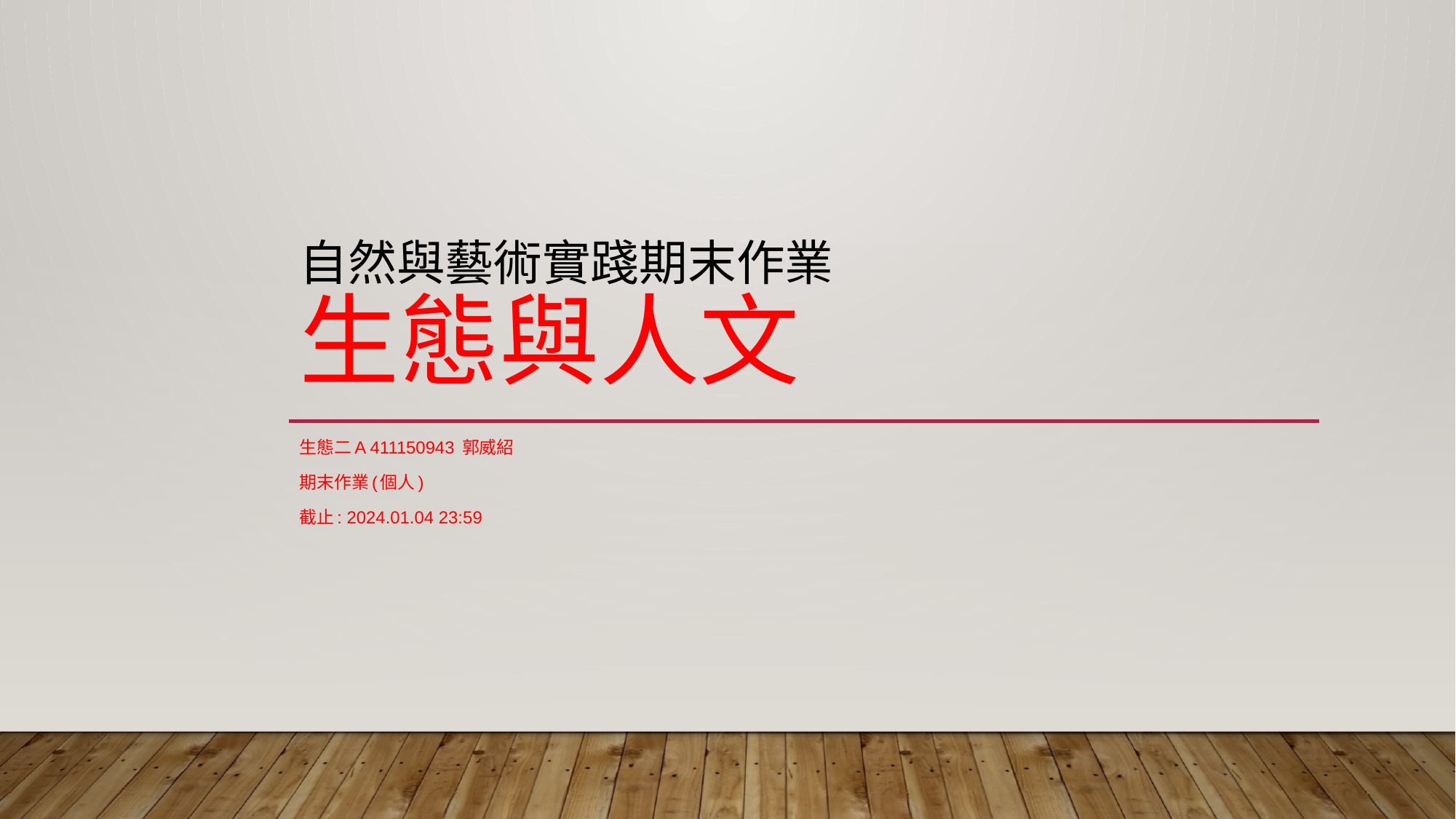

# 自然與藝術實踐期末作業 生態與人文
生態二A 411150943 郭威紹
期末作業(個人)
截止: 2024.01.04 23:59